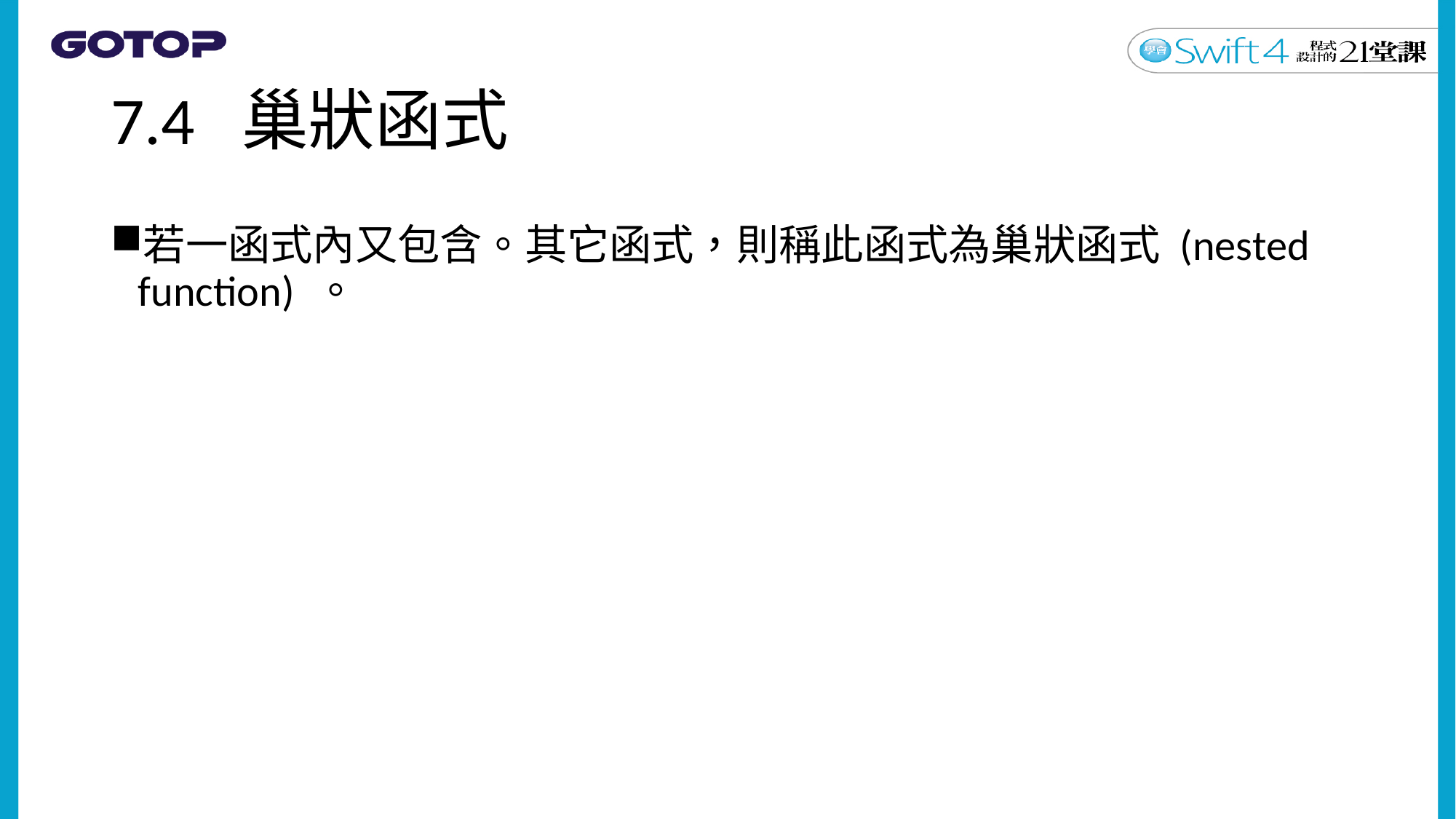

# 7.4  巢狀函式
若一函式內又包含。其它函式，則稱此函式為巢狀函式 (nested function) 。